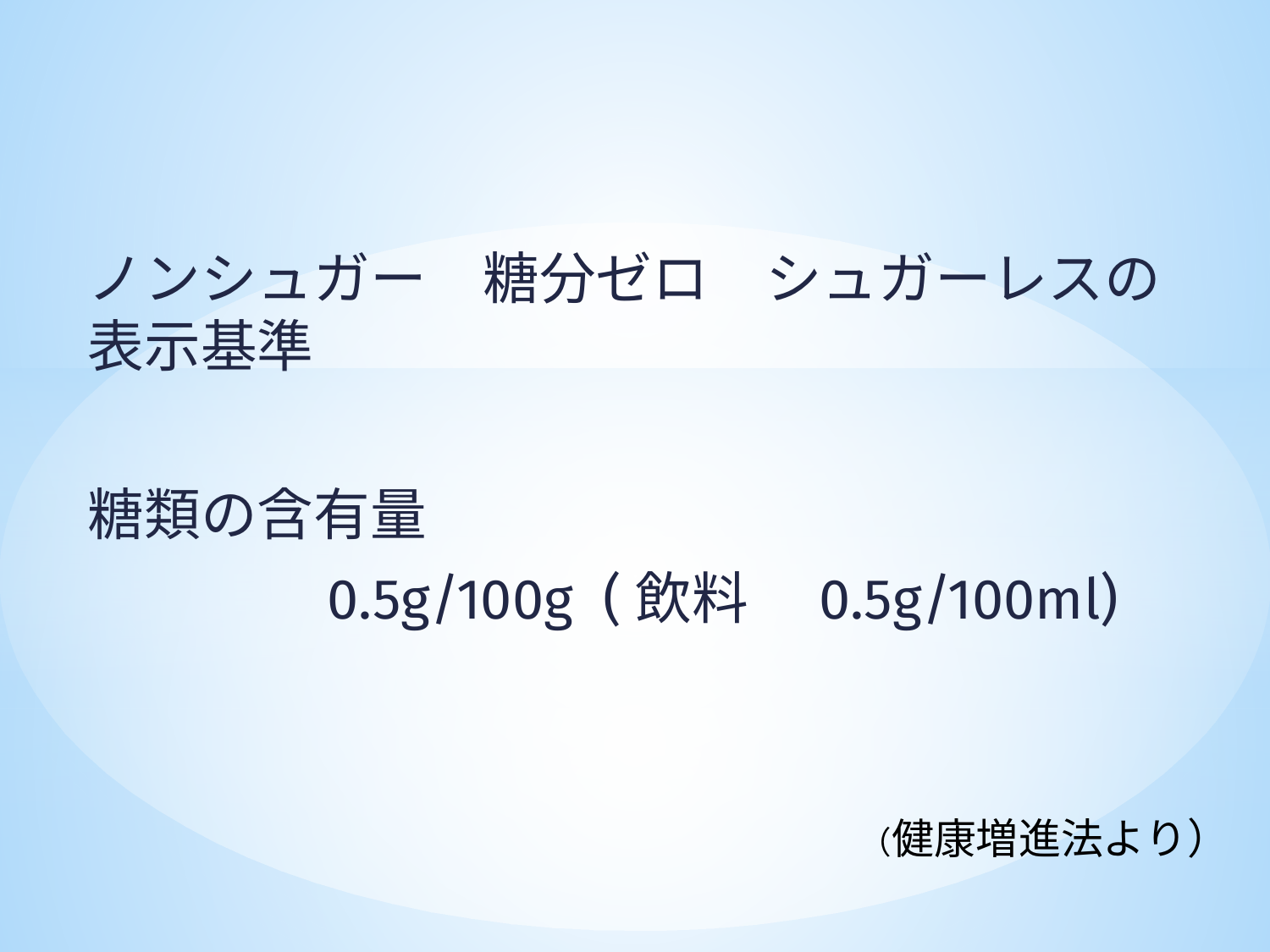

ノンシュガー　糖分ゼロ　シュガーレスの表示基準

糖類の含有量
　　　　0.5g/100g  (飲料　0.5g/100ml)

（健康増進法より）